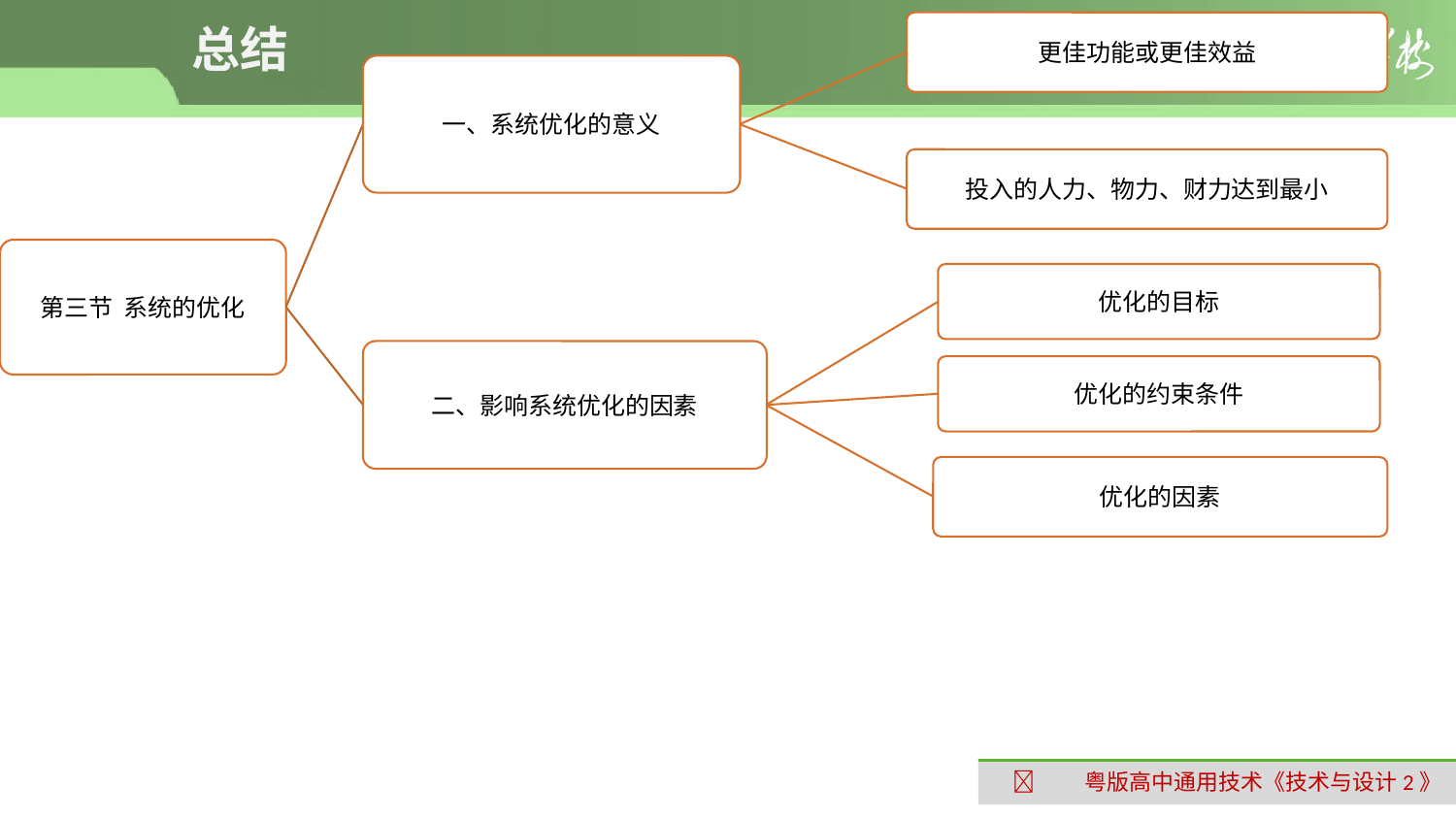

# 总结
第三节  系统的优化

一、系统优化的意义

更佳功能或更佳效益

投入的人力、物力、财力达到最小

二、影响系统优化的因素

优化的目标

优化的约束条件

优化的因素